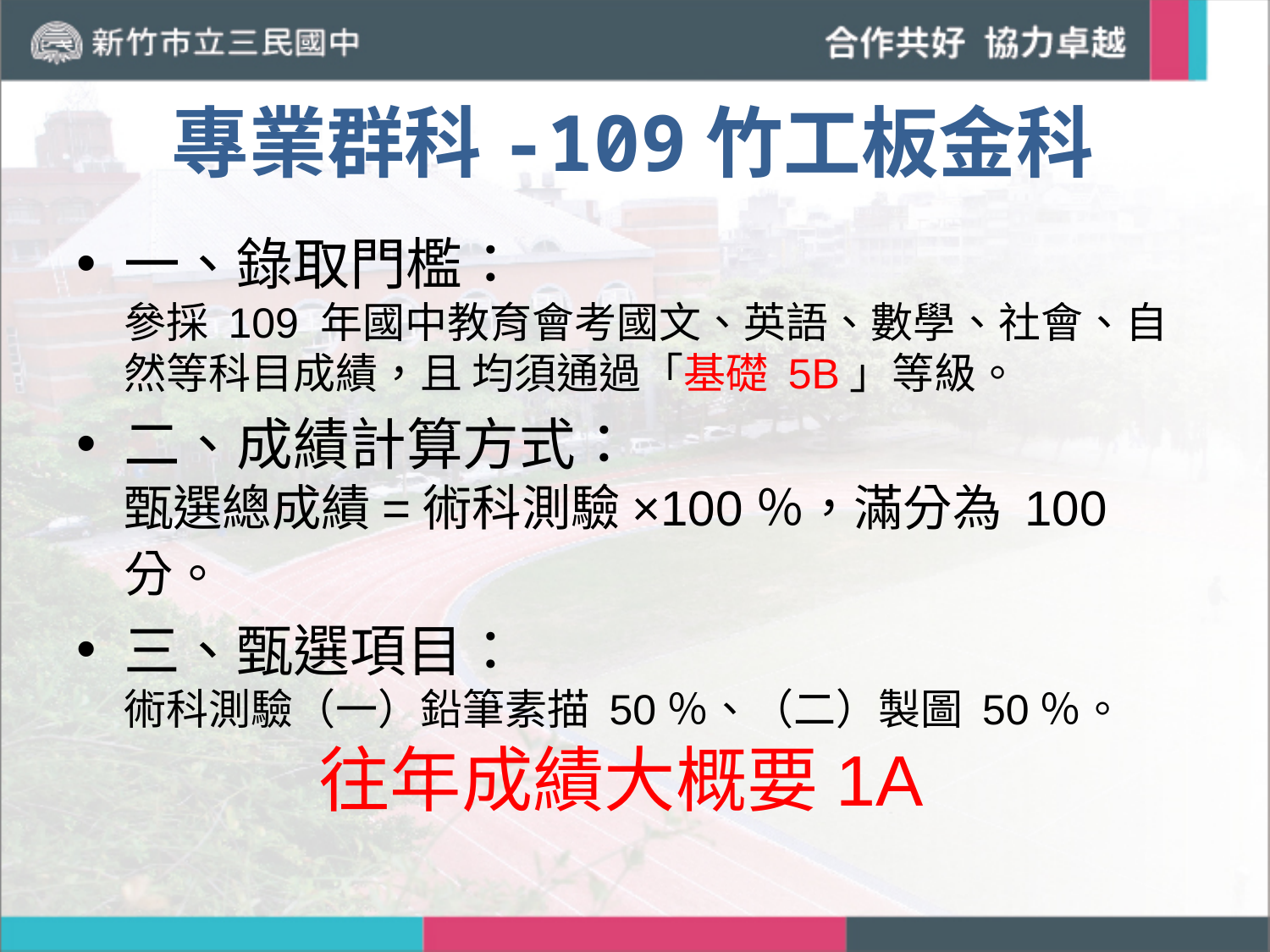

# 專業群科-109竹工板金科
一、錄取門檻：
參採 109 年國中教育會考國文、英語、數學、社會、自然等科目成績，且 均須通過「基礎 5B」等級。
二、成績計算方式：
甄選總成績=術科測驗×100％，滿分為 100 分。
三、甄選項目：
術科測驗（一）鉛筆素描 50％、（二）製圖 50％。
往年成績大概要1A